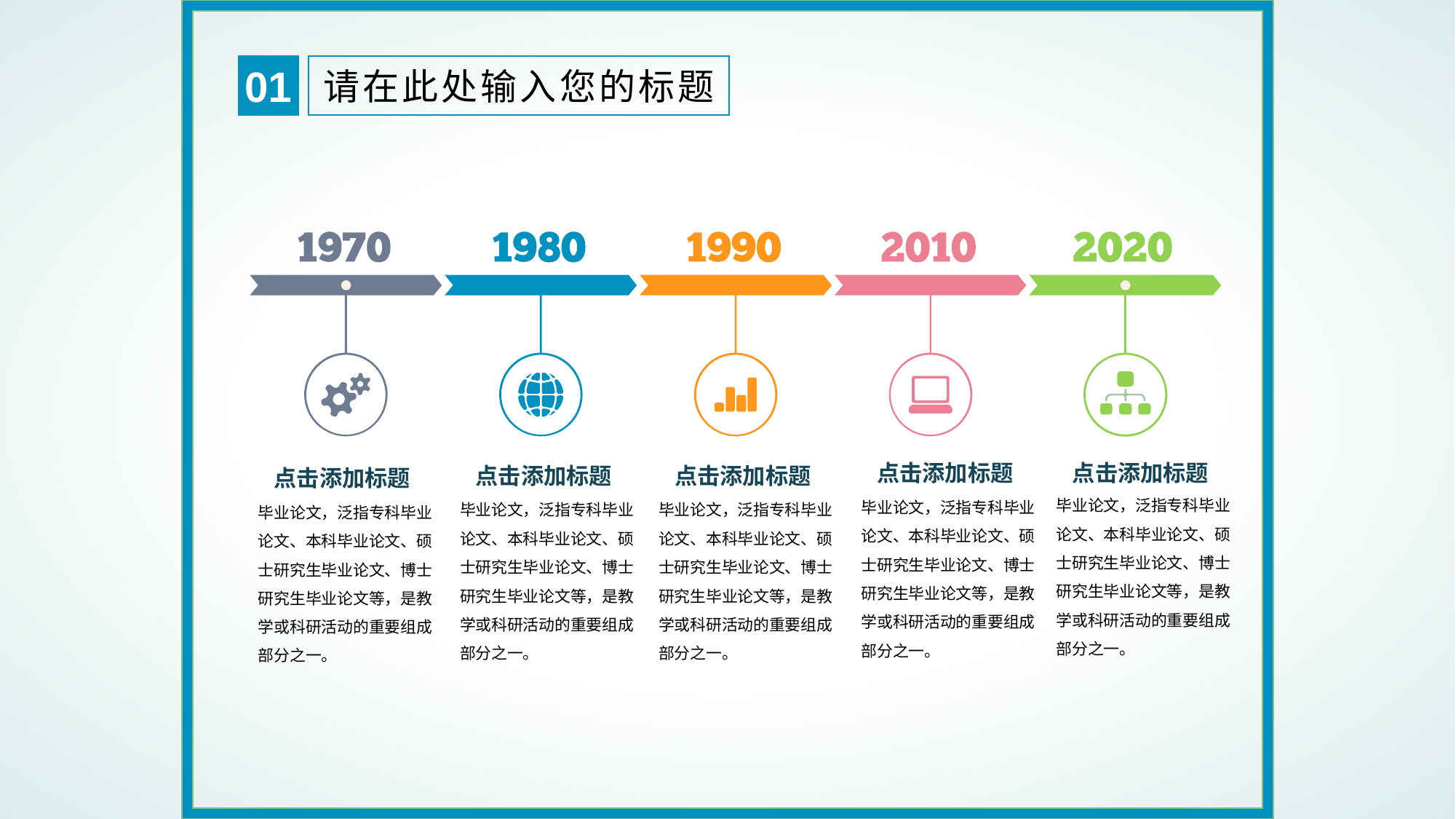

01
请在此处输入您的标题

点击添加标题
点击添加标题
点击添加标题
点击添加标题
点击添加标题
毕业论文，泛指专科毕业论文、本科毕业论文、硕士研究生毕业论文、博士研究生毕业论文等，是教学或科研活动的重要组成部分之一。
毕业论文，泛指专科毕业论文、本科毕业论文、硕士研究生毕业论文、博士研究生毕业论文等，是教学或科研活动的重要组成部分之一。
毕业论文，泛指专科毕业论文、本科毕业论文、硕士研究生毕业论文、博士研究生毕业论文等，是教学或科研活动的重要组成部分之一。
毕业论文，泛指专科毕业论文、本科毕业论文、硕士研究生毕业论文、博士研究生毕业论文等，是教学或科研活动的重要组成部分之一。
毕业论文，泛指专科毕业论文、本科毕业论文、硕士研究生毕业论文、博士研究生毕业论文等，是教学或科研活动的重要组成部分之一。